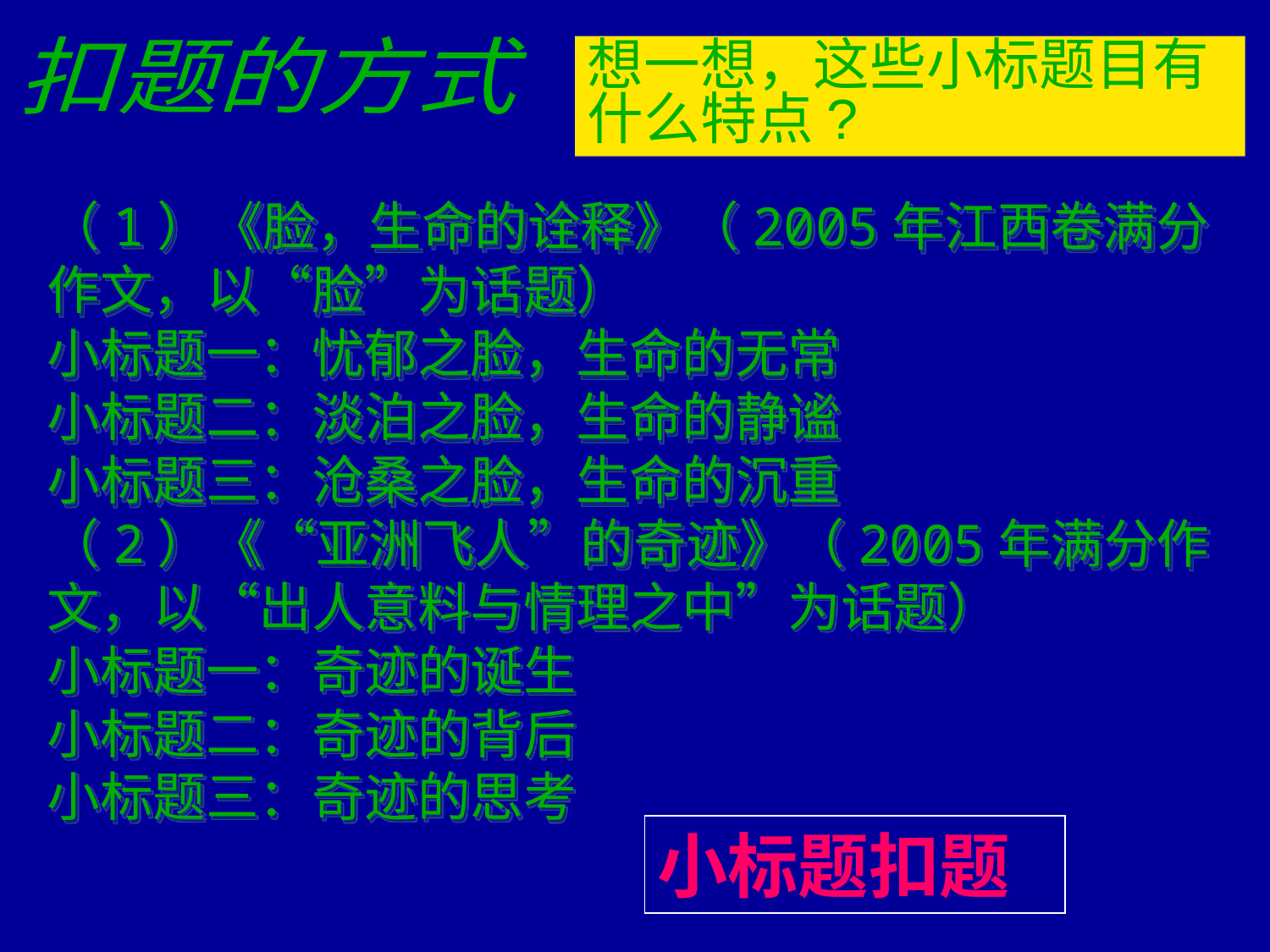

扣题的方式
想一想，这些小标题目有什么特点?
（1）《脸，生命的诠释》（2005年江西卷满分作文，以“脸”为话题）
小标题一：忧郁之脸，生命的无常
小标题二：淡泊之脸，生命的静谧
小标题三：沧桑之脸，生命的沉重
（2）《“亚洲飞人”的奇迹》（2005年满分作文，以“出人意料与情理之中”为话题）
小标题一：奇迹的诞生
小标题二：奇迹的背后
小标题三：奇迹的思考

小标题扣题